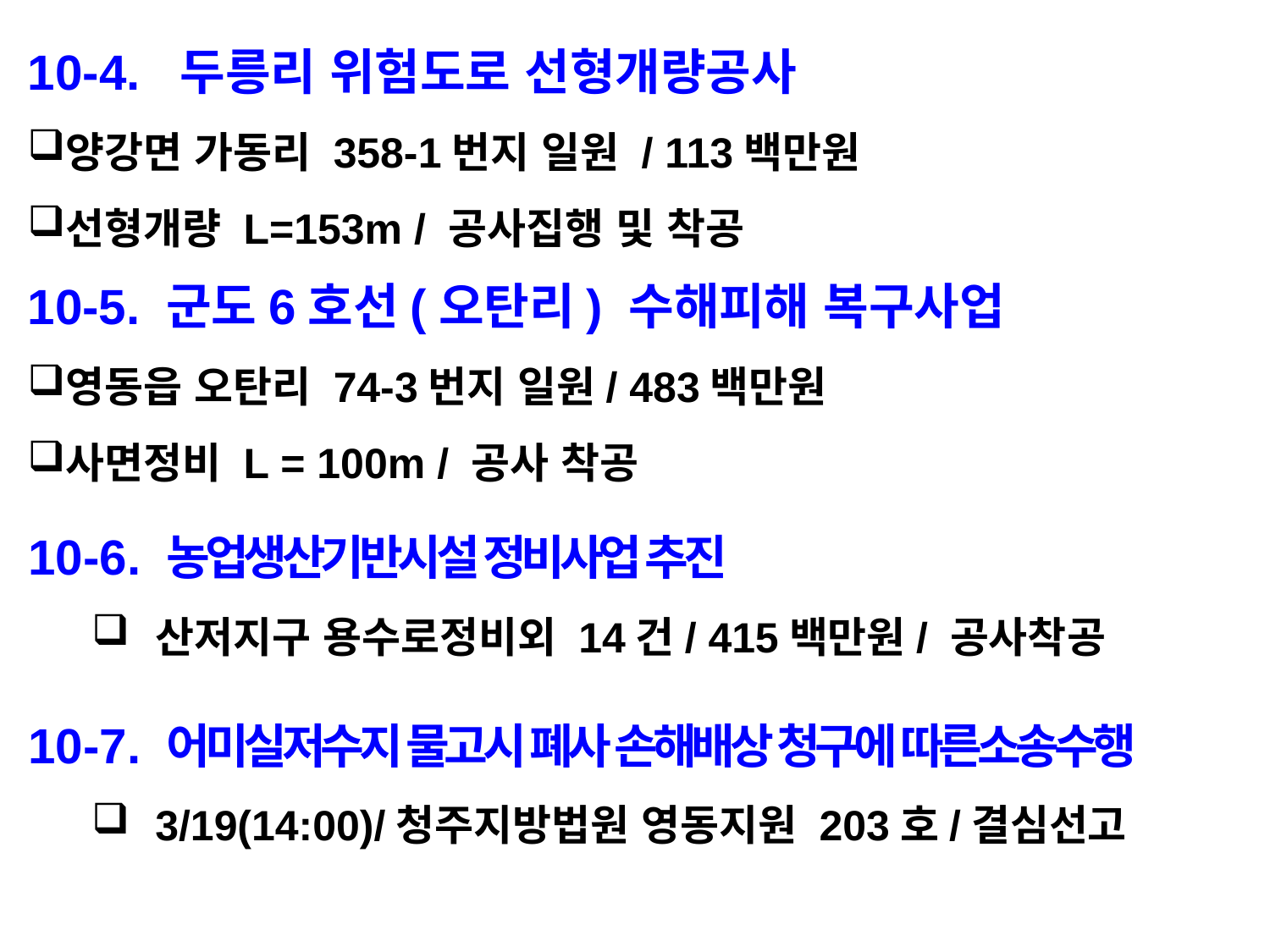

10-4.  두릉리 위험도로 선형개량공사
양강면 가동리 358-1번지 일원 / 113백만원
선형개량 L=153m / 공사집행 및 착공

10-5. 군도6호선(오탄리) 수해피해 복구사업
영동읍 오탄리 74-3번지 일원/ 483백만원
사면정비 L = 100m / 공사 착공
10-6. 농업생산기반시설 정비사업 추진
산저지구 용수로정비외 14건/ 415백만원/ 공사착공
10-7. 어미실저수지 물고시 폐사 손해배상 청구에 따른소송수행
3/19(14:00)/청주지방법원 영동지원 203호/결심선고